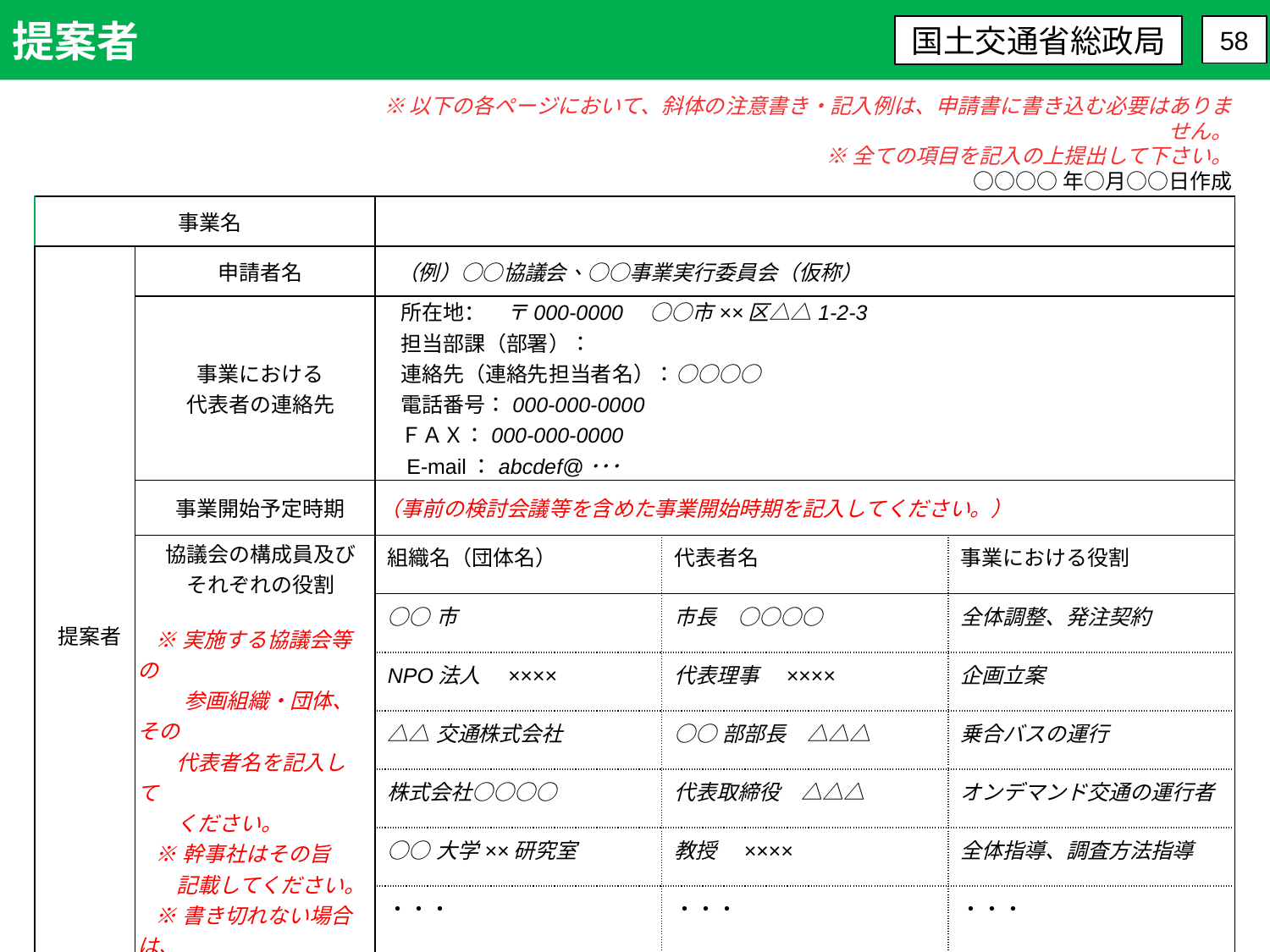

提案者
国土交通省総政局
58
※以下の各ページにおいて、斜体の注意書き・記入例は、申請書に書き込む必要はありません。
※全ての項目を記入の上提出して下さい。
○○○○年○月○○日作成
| 事業名 |  |  |  |  |
| --- | --- | --- | --- | --- |
| 提案者 | 申請者名 | （例）○○協議会、○○事業実行委員会（仮称） |  |  |
|  | 事業における 代表者の連絡先 | 所在地：　〒000-0000　○○市××区△△1-2-3 　担当部課（部署）： 　連絡先（連絡先担当者名）：○○○○ 　電話番号：000-000-0000 　ＦＡＸ：000-000-0000 　E-mail：abcdef@･･･ |  |  |
|  | 事業開始予定時期 | （事前の検討会議等を含めた事業開始時期を記入してください。） |  |  |
|  | 協議会の構成員及び それぞれの役割 ※実施する協議会等の 　　 参画組織・団体、その 　代表者名を記入して 　ください。 ※幹事社はその旨 　記載してください。 ※書き切れない場合は、 　ページを追加して 　 ください。 | 組織名（団体名） | 代表者名 | 事業における役割 |
|  |  | ○○市 | 市長　○○○○ | 全体調整、発注契約 |
|  |  | NPO法人　×××× | 代表理事　×××× | 企画立案 |
|  |  | △△交通株式会社 | ○○部部長　△△△ | 乗合バスの運行 |
|  |  | 株式会社○○○○ | 代表取締役　△△△ | オンデマンド交通の運行者 |
|  |  | ○○大学××研究室 | 教授　×××× | 全体指導、調査方法指導 |
|  |  | ・・・ | ・・・ | ・・・ |